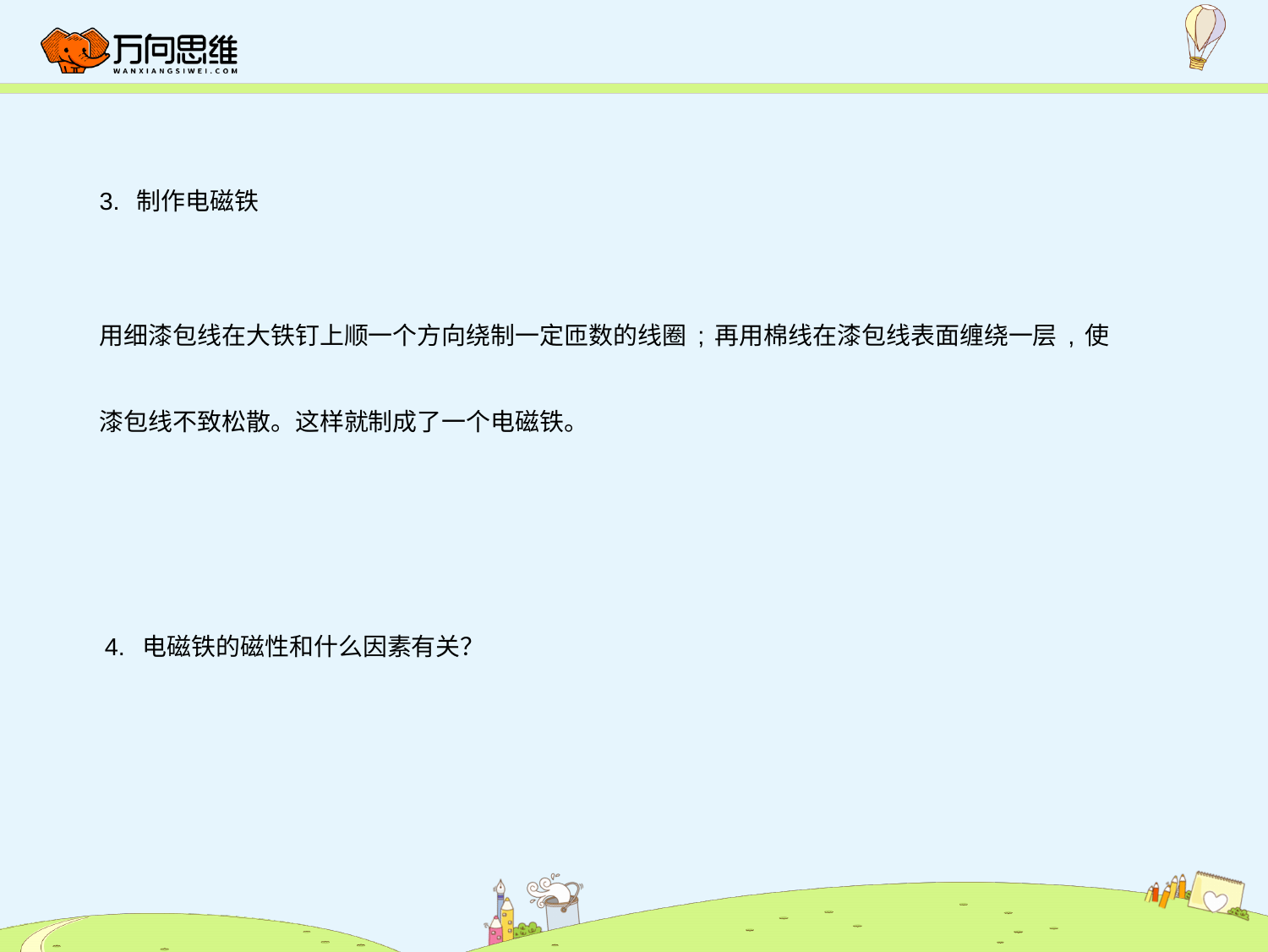

3. 制作电磁铁
用细漆包线在大铁钉上顺一个方向绕制一定匝数的线圈;再用棉线在漆包线表面缠绕一层,使漆包线不致松散。这样就制成了一个电磁铁。
4. 电磁铁的磁性和什么因素有关？